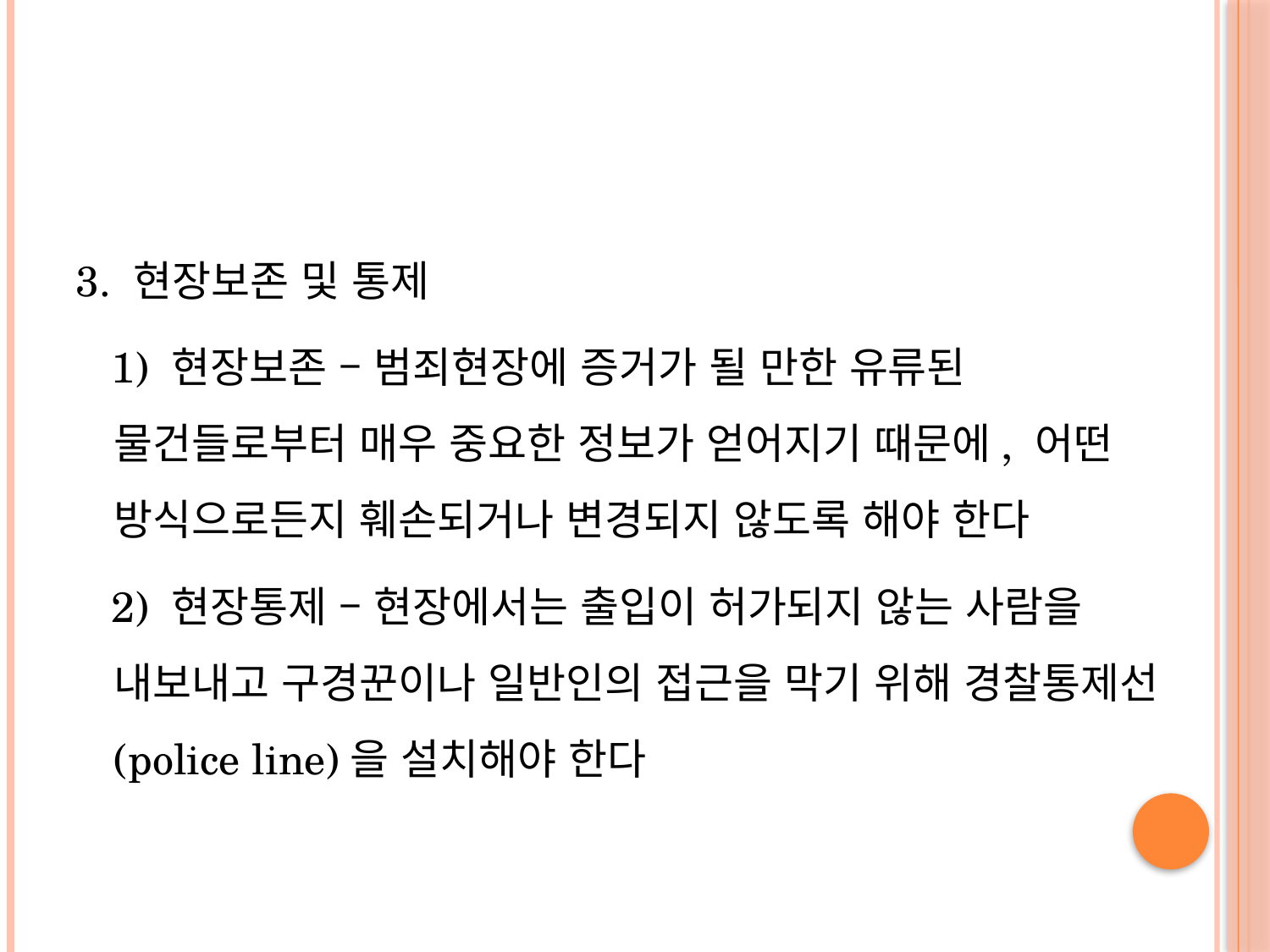

#
3. 현장보존 및 통제
   1) 현장보존 – 범죄현장에 증거가 될 만한 유류된 물건들로부터 매우 중요한 정보가 얻어지기 때문에, 어떤 방식으로든지 훼손되거나 변경되지 않도록 해야 한다
   2) 현장통제 – 현장에서는 출입이 허가되지 않는 사람을 내보내고 구경꾼이나 일반인의 접근을 막기 위해 경찰통제선(police line)을 설치해야 한다